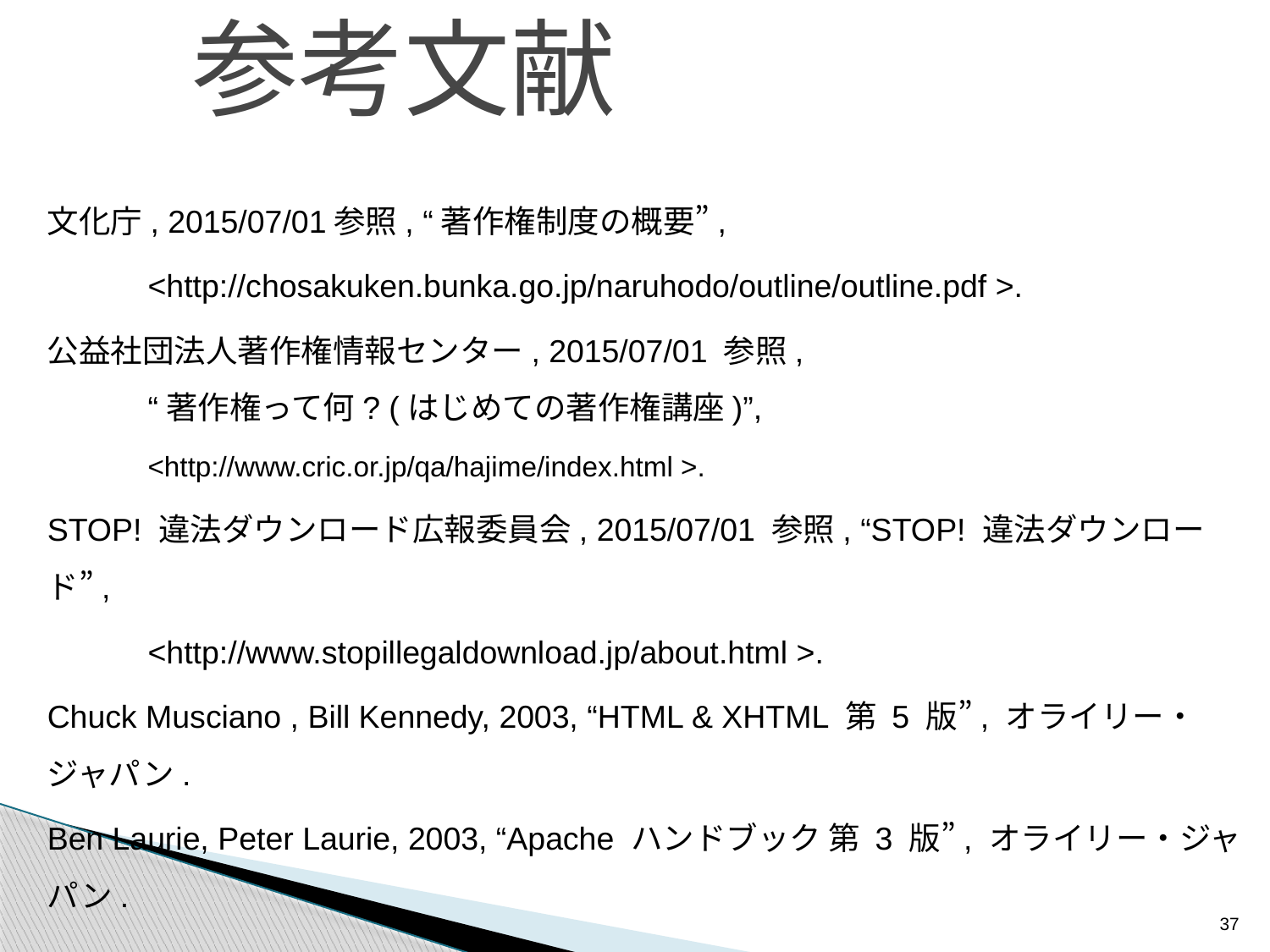

# 参考文献
文化庁, 2015/07/01参照, “著作権制度の概要”,
	<http://chosakuken.bunka.go.jp/naruhodo/outline/outline.pdf >.
公益社団法人著作権情報センター, 2015/07/01 参照,
	“著作権って何? (はじめての著作権講座)”,
 	<http://www.cric.or.jp/qa/hajime/index.html >.
STOP! 違法ダウンロード広報委員会, 2015/07/01 参照, “STOP! 違法ダウンロード”,
	<http://www.stopillegaldownload.jp/about.html >.
Chuck Musciano , Bill Kennedy, 2003, “HTML & XHTML 第 5 版”, オライリー・ジャパン.
Ben Laurie, Peter Laurie, 2003, “Apache ハンドブック 第 3 版”, オライリー・ジャパン.
37